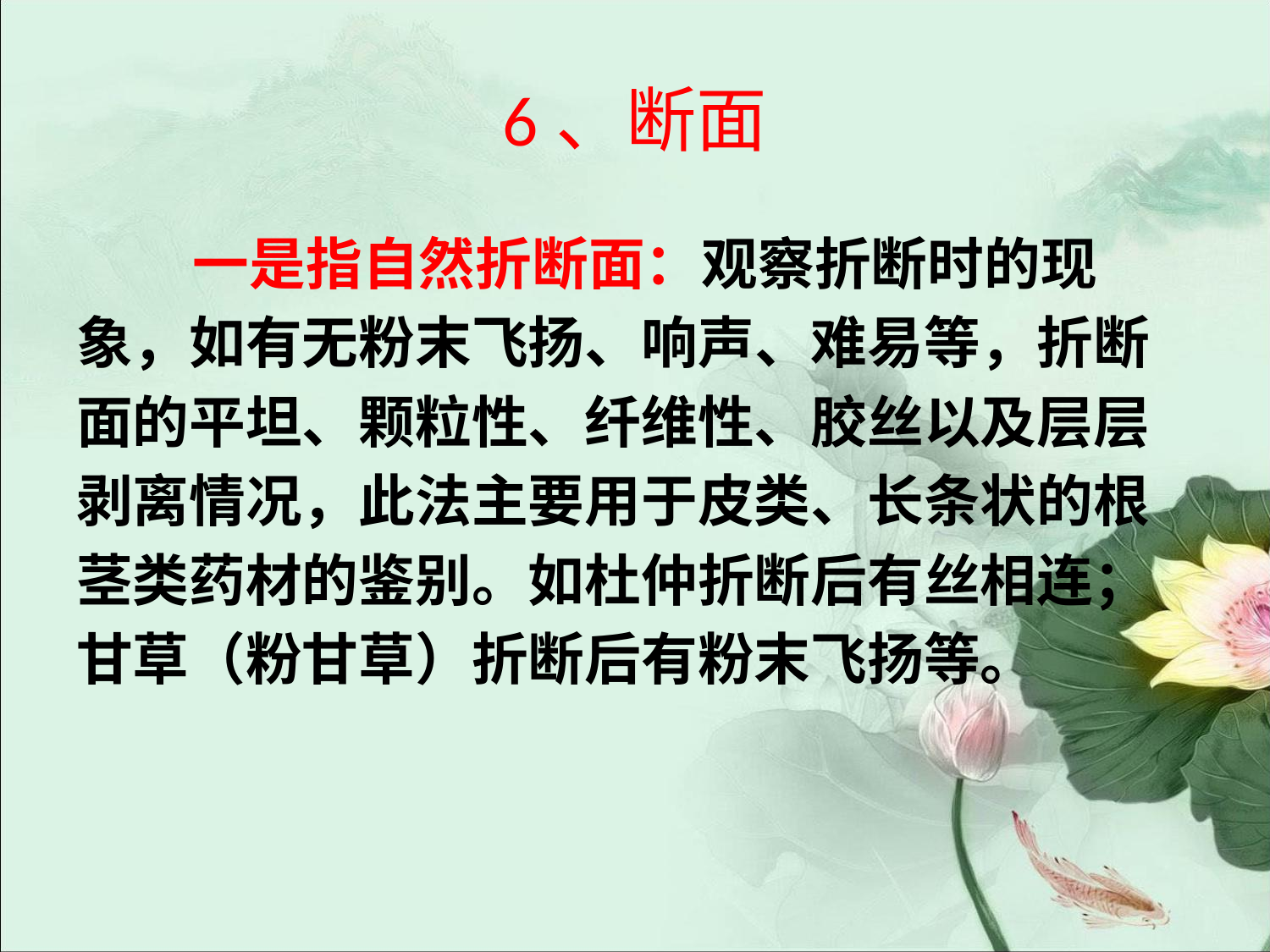

# 6、断面
        一是指自然折断面：观察折断时的现
象，如有无粉末飞扬、响声、难易等，折断
面的平坦、颗粒性、纤维性、胶丝以及层层
剥离情况，此法主要用于皮类、长条状的根
茎类药材的鉴别。如杜仲折断后有丝相连；
甘草（粉甘草）折断后有粉末飞扬等。